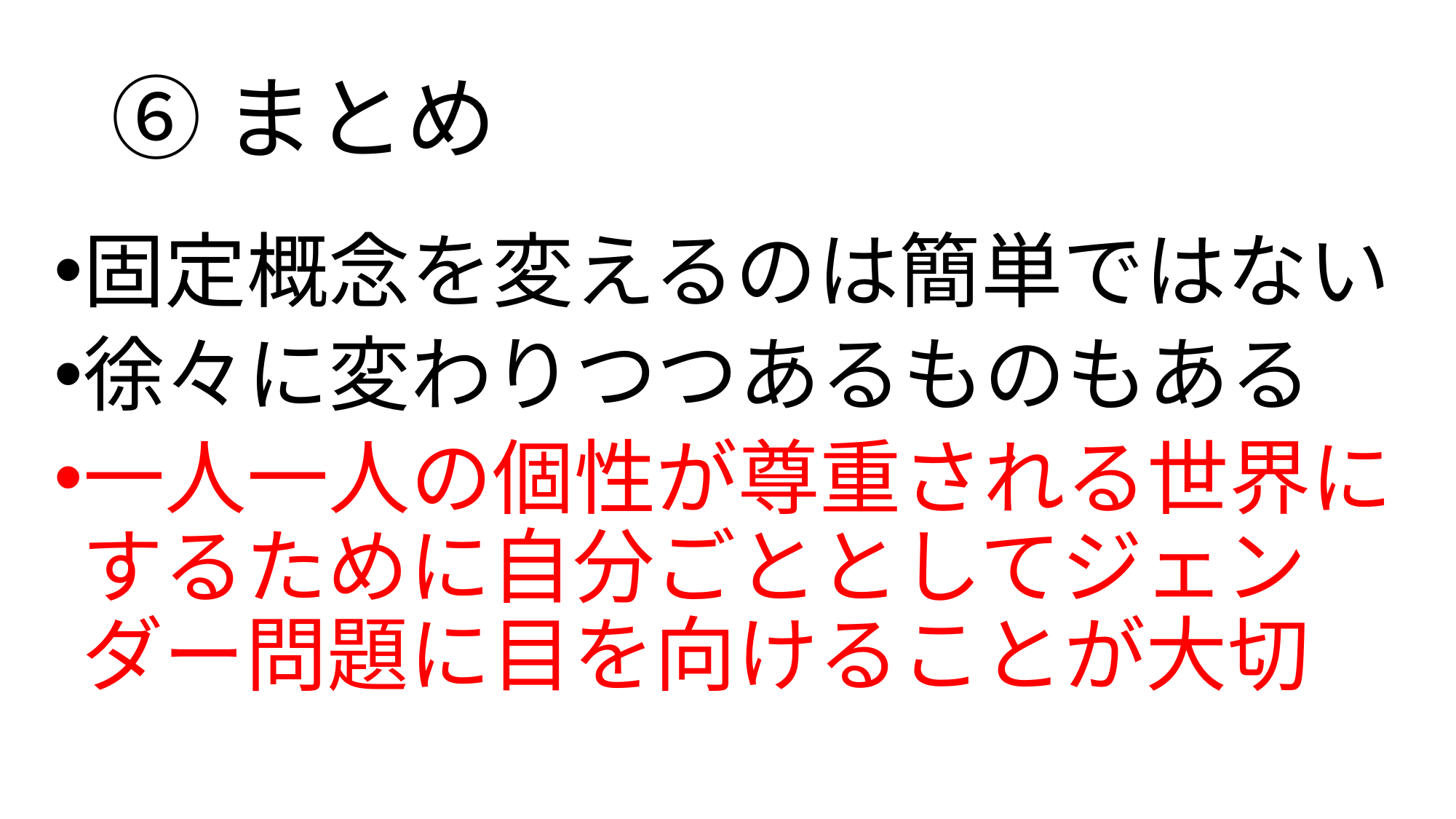

# ⑥まとめ
固定概念を変えるのは簡単ではない
徐々に変わりつつあるものもある
一人一人の個性が尊重される世界にするために自分ごととしてジェンダー問題に目を向けることが大切